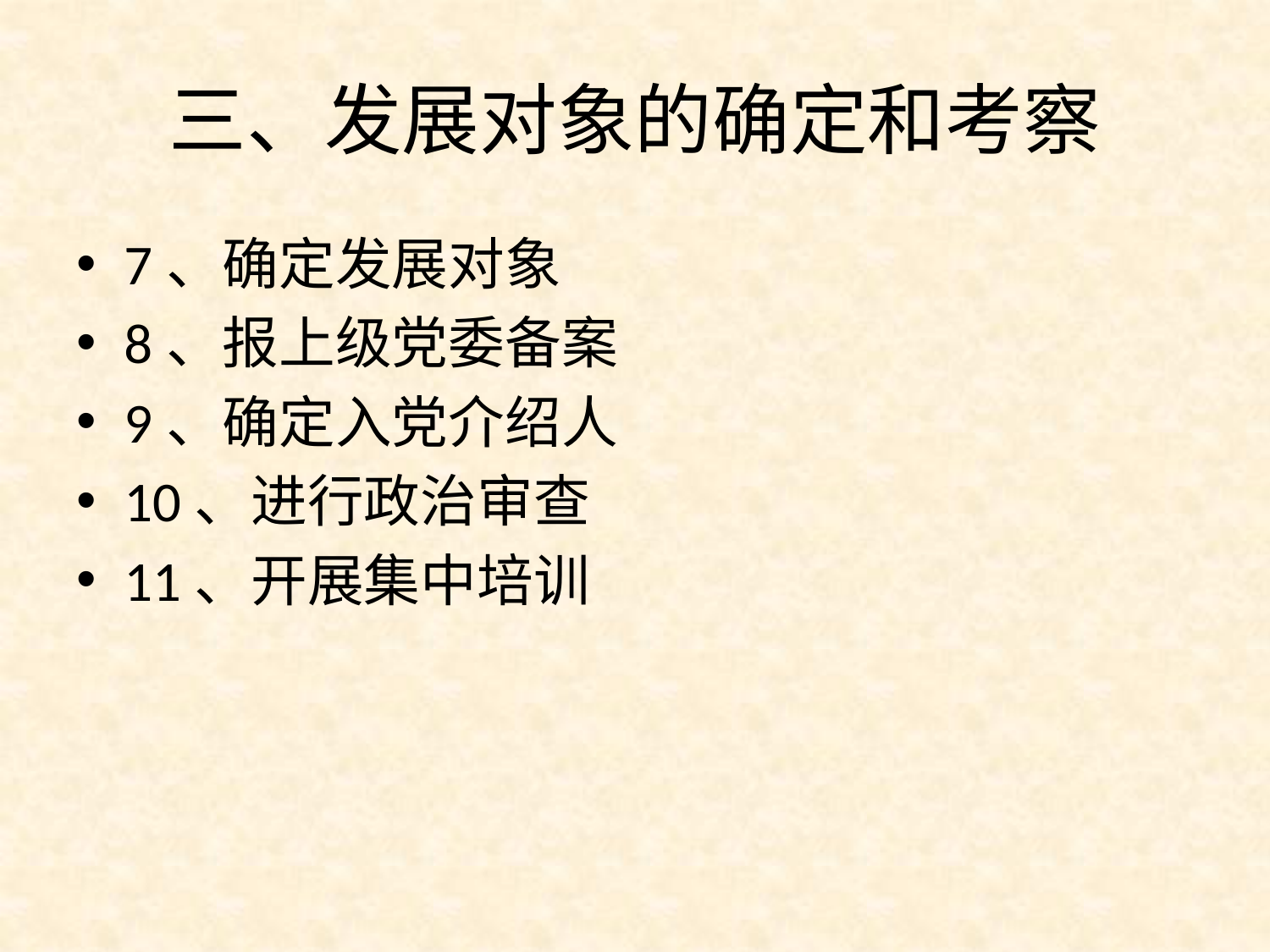

# 三、发展对象的确定和考察
7、确定发展对象
8、报上级党委备案
9、确定入党介绍人
10、进行政治审查
11、开展集中培训